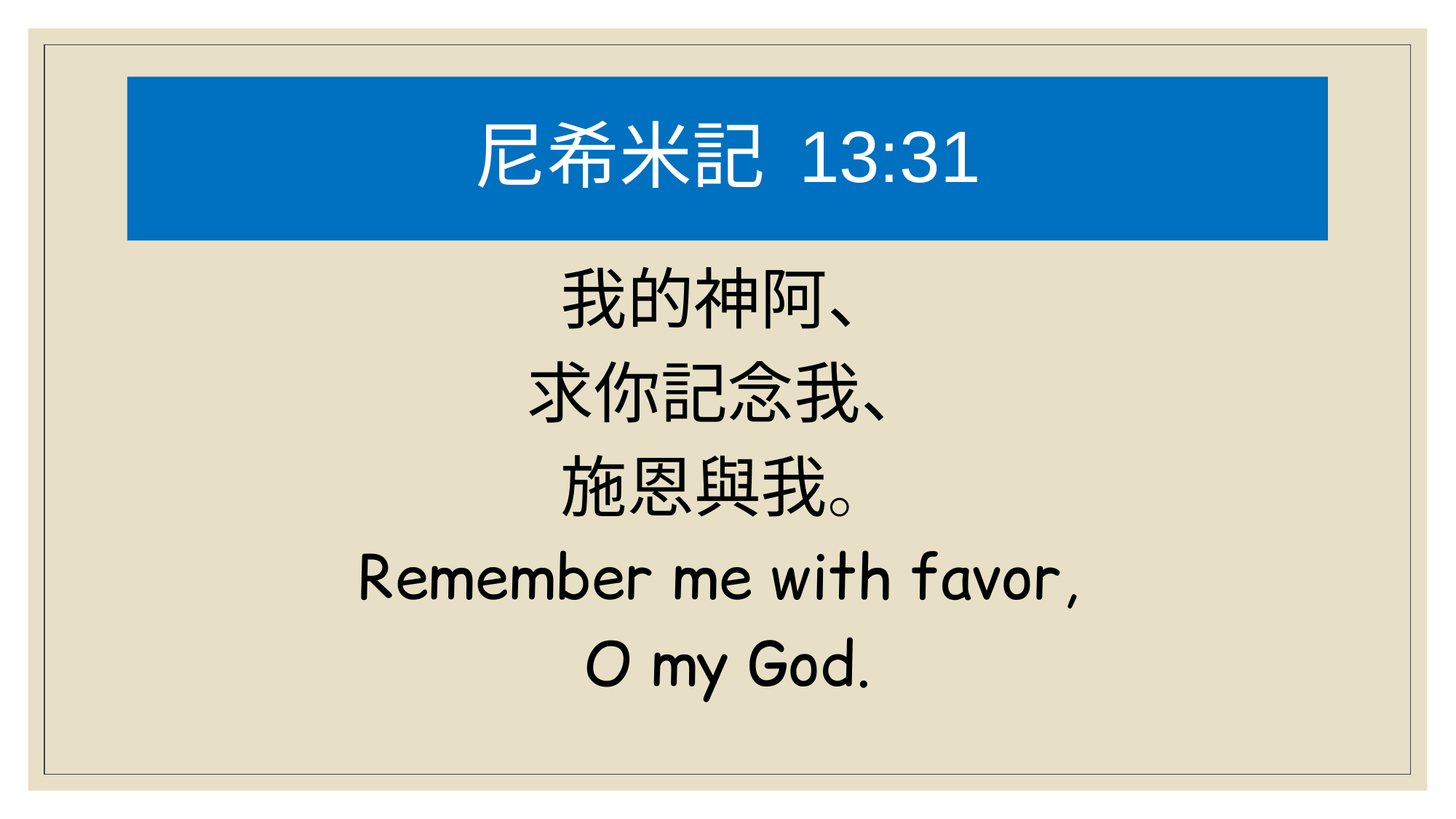

# 尼希米記 13:31
我的神阿、
求你記念我、
施恩與我。
Remember me with favor,
O my God.